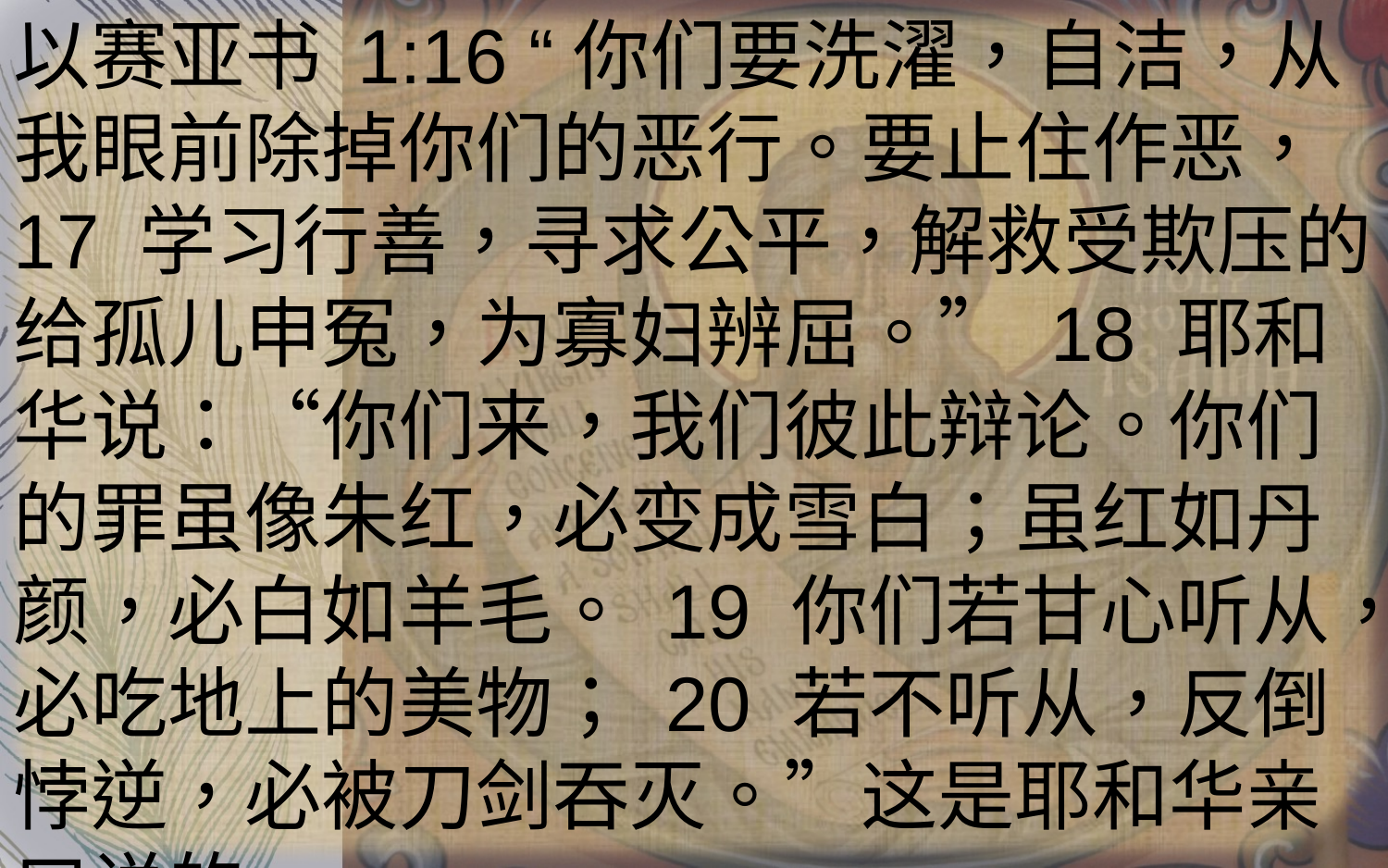

以赛亚书 1:16 “你们要洗濯，自洁，从我眼前除掉你们的恶行。要止住作恶， 17 学习行善，寻求公平，解救受欺压的，给孤儿申冤，为寡妇辨屈。” 18 耶和华说：“你们来，我们彼此辩论。你们的罪虽像朱红，必变成雪白；虽红如丹颜，必白如羊毛。 19 你们若甘心听从，必吃地上的美物； 20 若不听从，反倒悖逆，必被刀剑吞灭。”这是耶和华亲口说的。